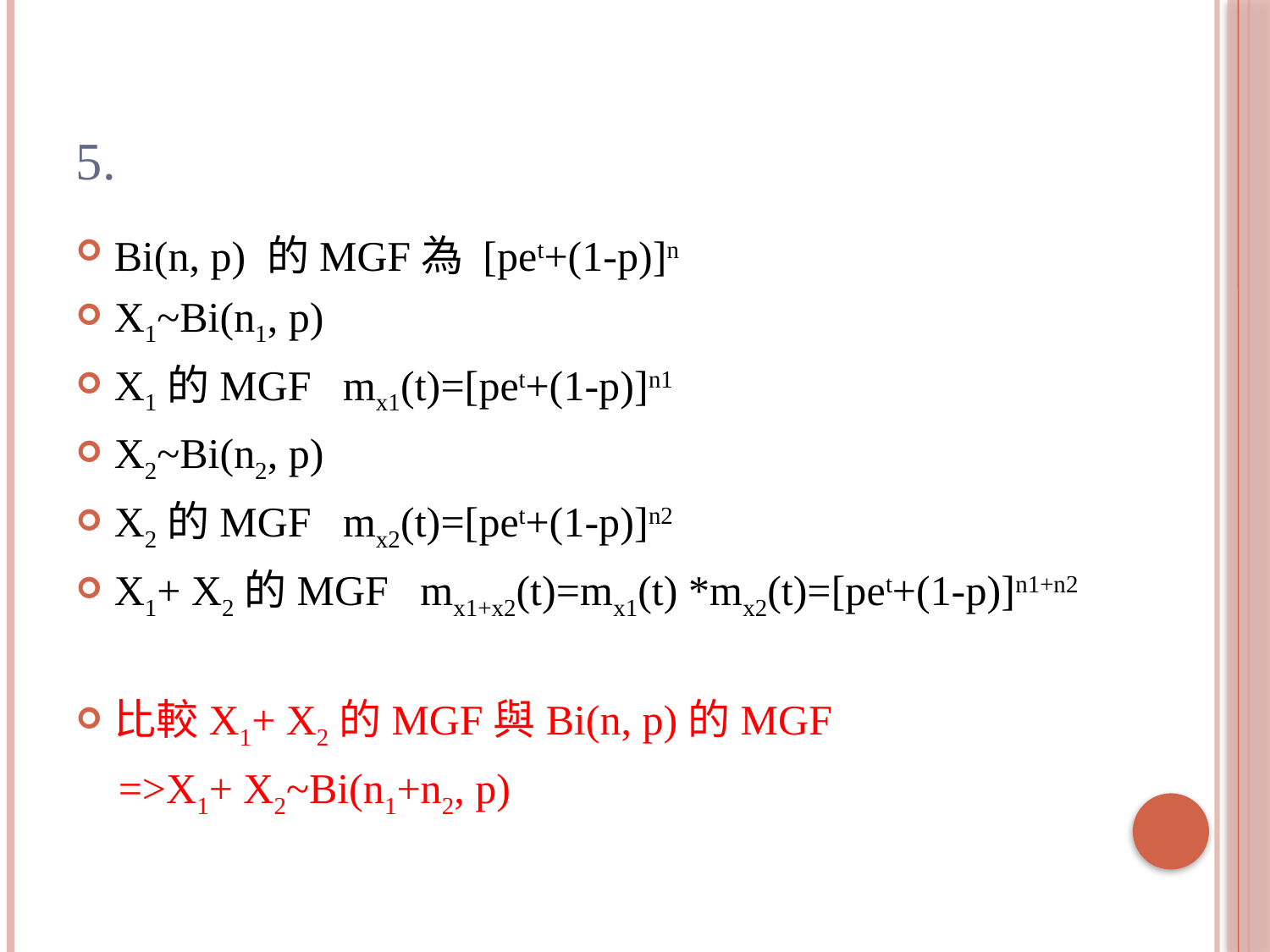

# 5.
Bi(n, p) 的MGF為 [pet+(1-p)]n
X1~Bi(n1, p)
X1的MGF   mx1(t)=[pet+(1-p)]n1
X2~Bi(n2, p)
X2的MGF   mx2(t)=[pet+(1-p)]n2
X1+ X2的MGF   mx1+x2(t)=mx1(t) *mx2(t)=[pet+(1-p)]n1+n2

比較X1+ X2的MGF與Bi(n, p)的MGF
    =>X1+ X2~Bi(n1+n2, p)